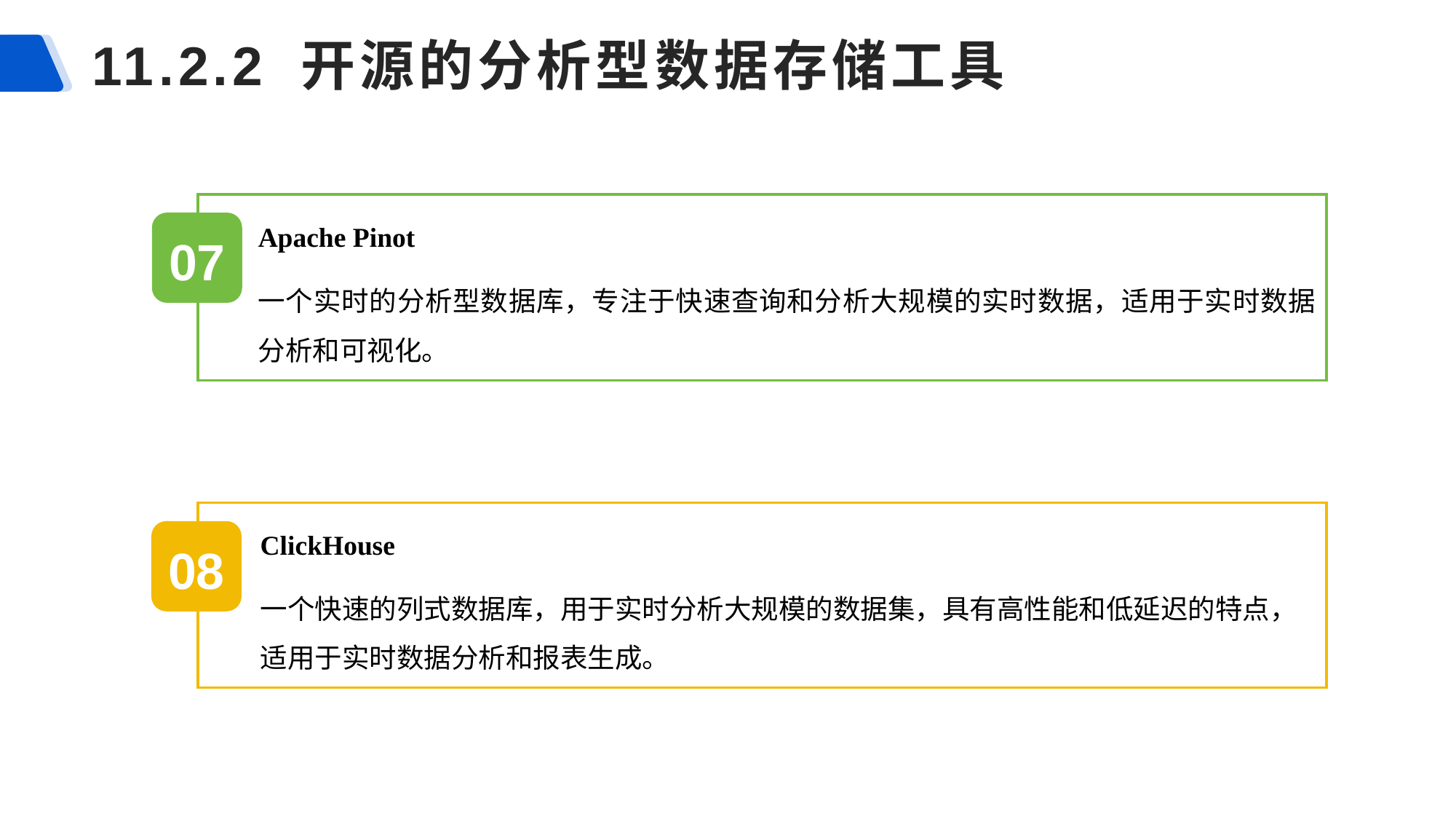

# 11.2.2 开源的分析型数据存储工具

Apache Pinot
一个实时的分析型数据库，专注于快速查询和分析大规模的实时数据，适用于实时数据分析和可视化。
07

ClickHouse
一个快速的列式数据库，用于实时分析大规模的数据集，具有高性能和低延迟的特点，适用于实时数据分析和报表生成。
08